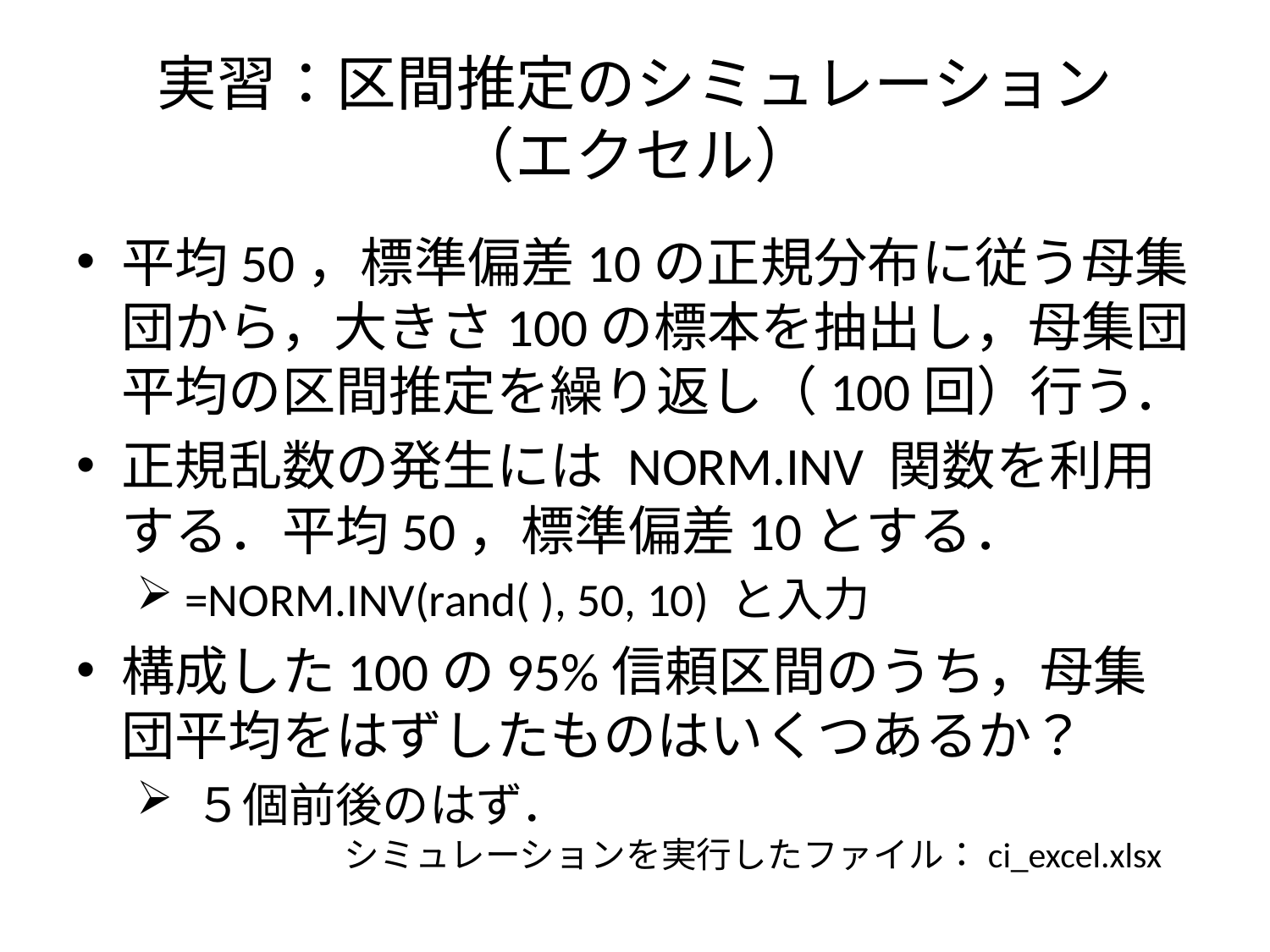

# 実習：区間推定のシミュレーション （エクセル）
平均50，標準偏差10の正規分布に従う母集団から，大きさ100の標本を抽出し，母集団平均の区間推定を繰り返し（100回）行う．
正規乱数の発生には NORM.INV 関数を利用する．平均50，標準偏差10とする．
 =NORM.INV(rand( ), 50, 10) と入力
構成した100の95%信頼区間のうち，母集団平均をはずしたものはいくつあるか？
 ５個前後のはず．
シミュレーションを実行したファイル：ci_excel.xlsx